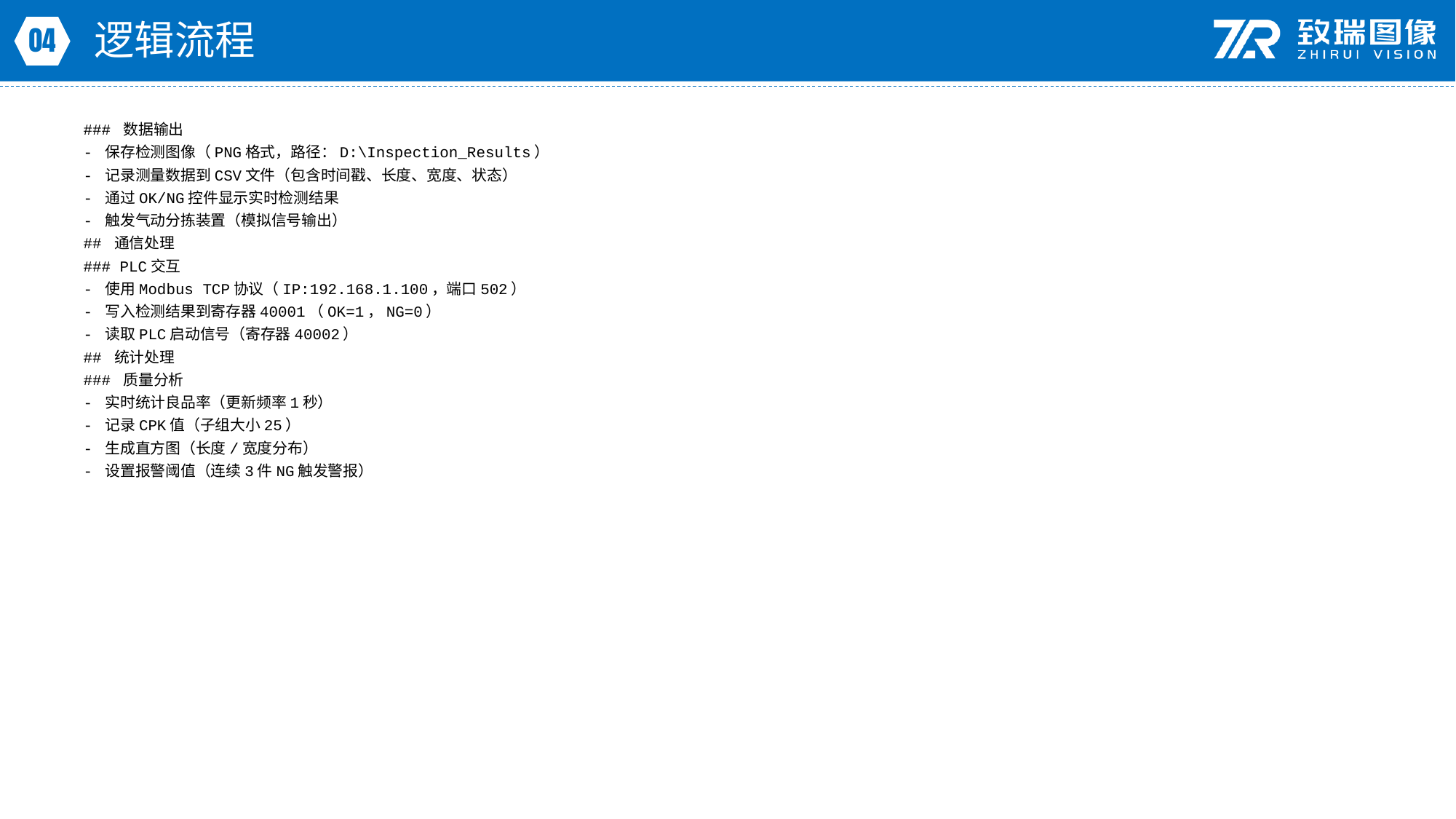

逻辑流程
04

### 数据输出
- 保存检测图像（PNG格式，路径：D:\Inspection_Results）
- 记录测量数据到CSV文件（包含时间戳、长度、宽度、状态）
- 通过OK/NG控件显示实时检测结果
- 触发气动分拣装置（模拟信号输出）
## 通信处理
### PLC交互
- 使用Modbus TCP协议（IP:192.168.1.100，端口502）
- 写入检测结果到寄存器40001（OK=1，NG=0）
- 读取PLC启动信号（寄存器40002）
## 统计处理
### 质量分析
- 实时统计良品率（更新频率1秒）
- 记录CPK值（子组大小25）
- 生成直方图（长度/宽度分布）
- 设置报警阈值（连续3件NG触发警报）